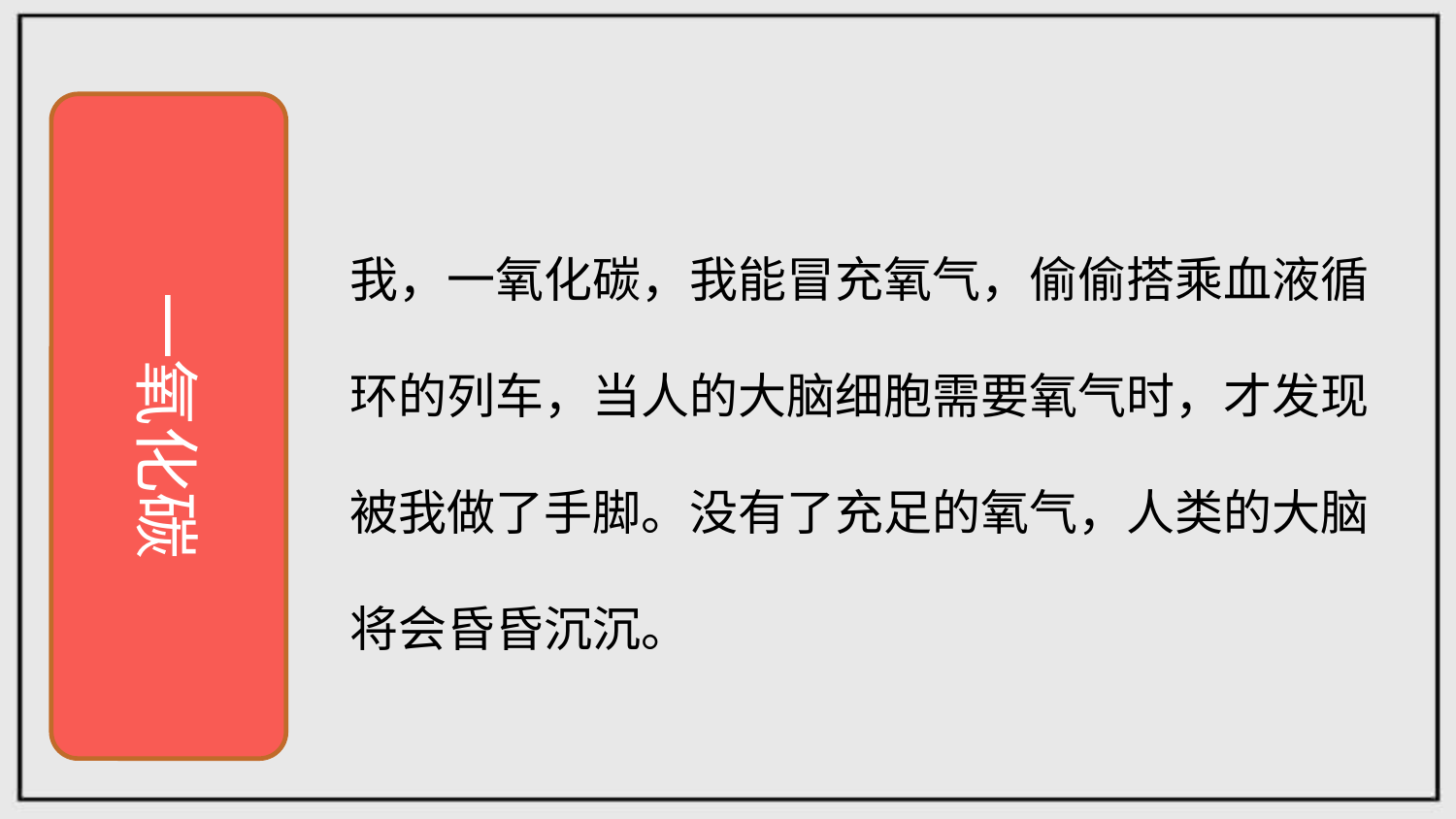

一氧化碳
我，一氧化碳，我能冒充氧气，偷偷搭乘血液循环的列车，当人的大脑细胞需要氧气时，才发现被我做了手脚。没有了充足的氧气，人类的大脑将会昏昏沉沉。